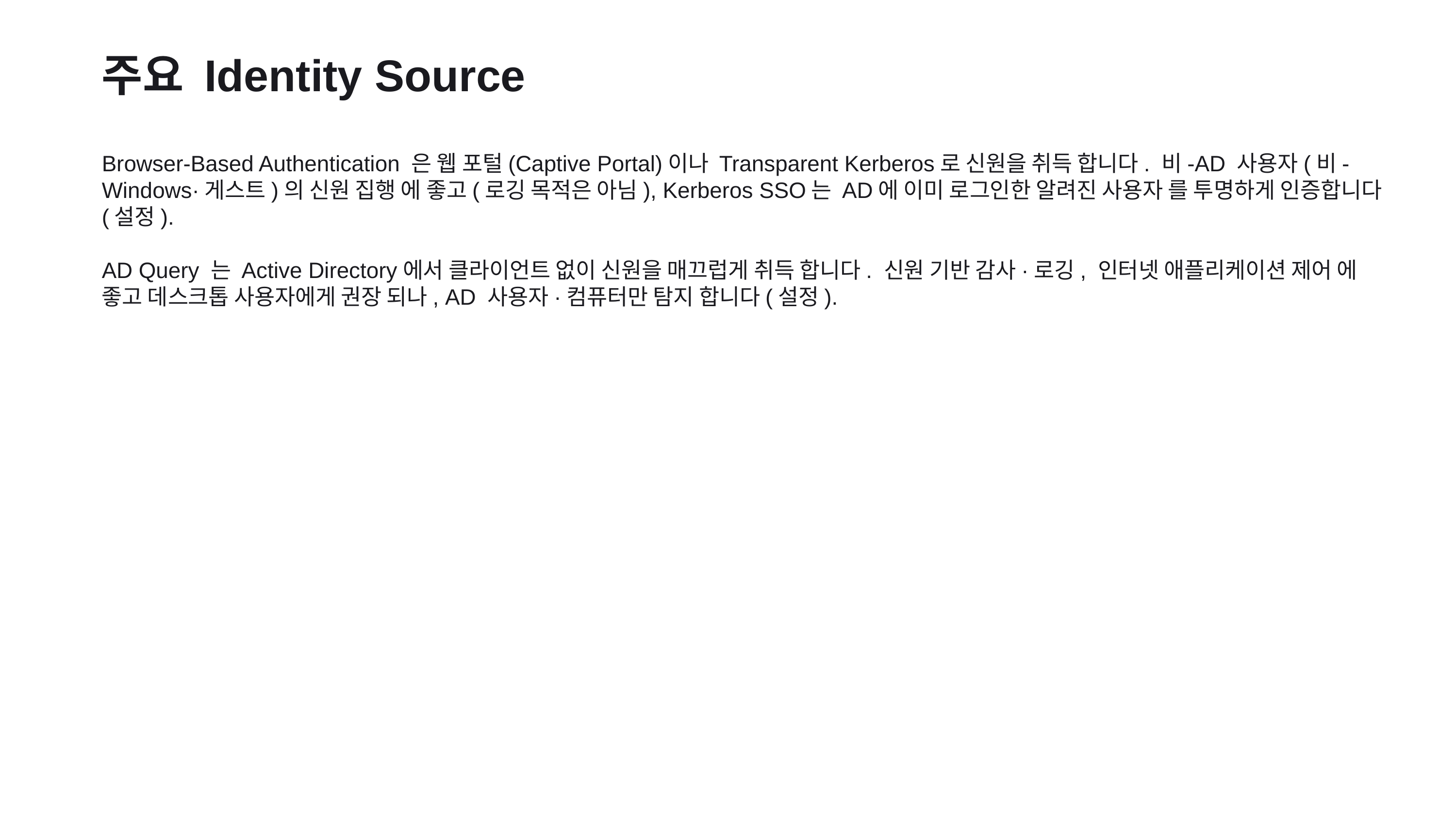

주요 Identity Source
Browser-Based Authentication 은 웹 포털(Captive Portal)이나 Transparent Kerberos로 신원을 취득 합니다. 비-AD 사용자(비-Windows·게스트)의 신원 집행 에 좋고(로깅 목적은 아님), Kerberos SSO는 AD에 이미 로그인한 알려진 사용자 를 투명하게 인증합니다(설정).

AD Query 는 Active Directory에서 클라이언트 없이 신원을 매끄럽게 취득 합니다. 신원 기반 감사·로깅, 인터넷 애플리케이션 제어 에 좋고 데스크톱 사용자에게 권장 되나, AD 사용자·컴퓨터만 탐지 합니다(설정).